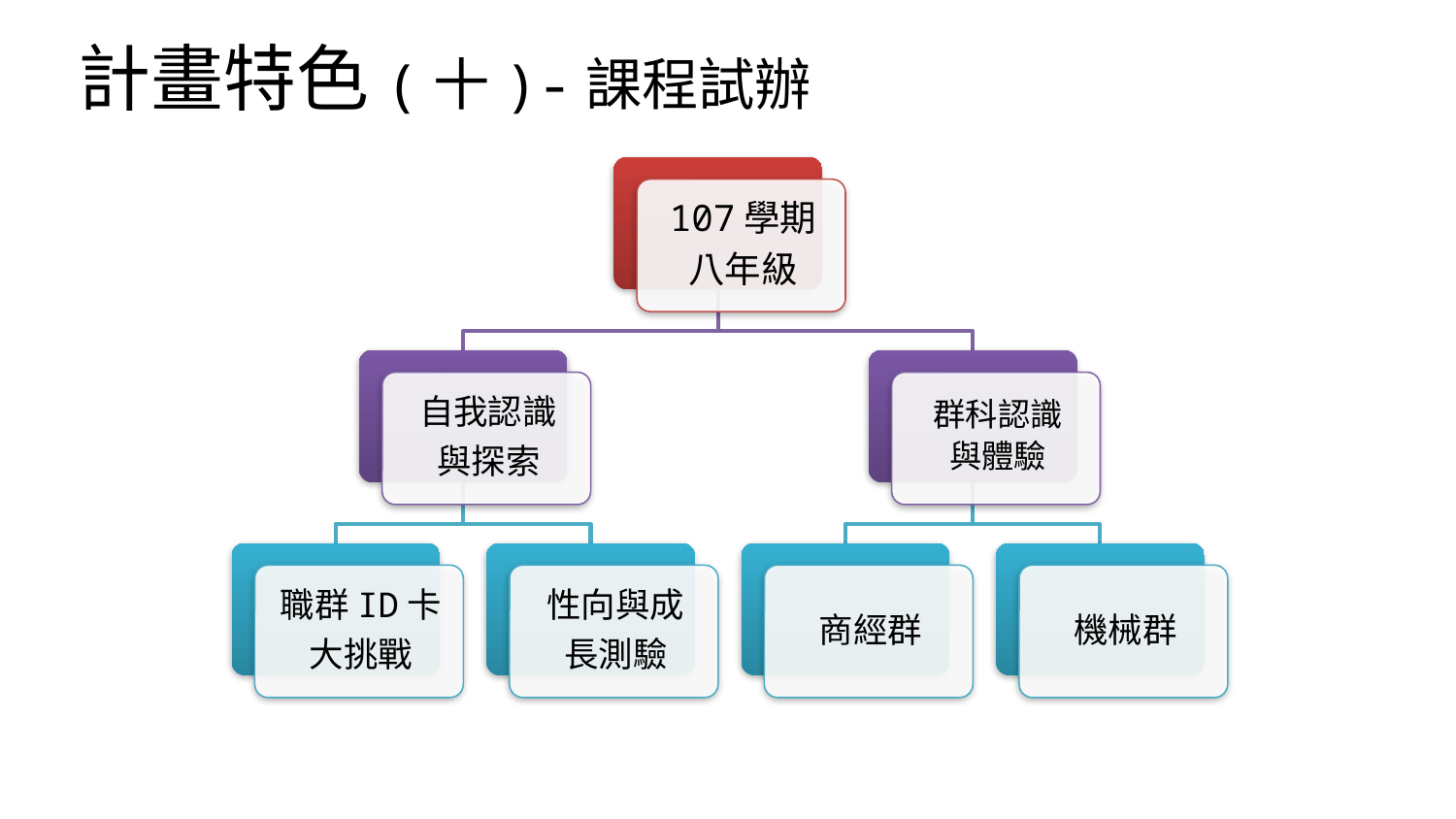

# 計畫特色(十)-課程試辦
107學期
八年級
自我認識
與探索
職群ID卡
大挑戰
性向與成
長測驗
群科認識
與體驗
商經群
機械群